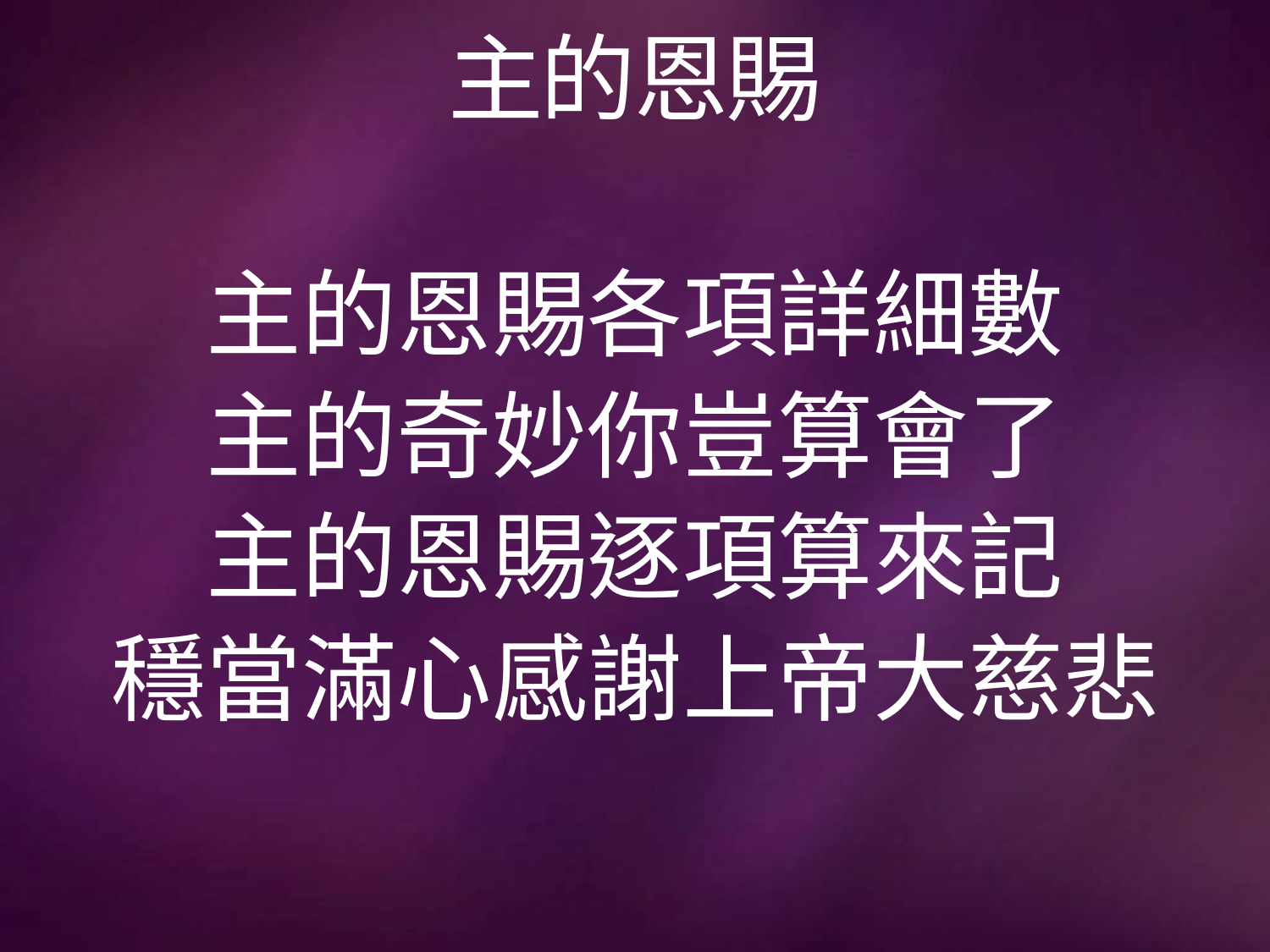

# 主的恩賜
主的恩賜各項詳細數
主的奇妙你豈算會了
主的恩賜逐項算來記
穩當滿心感謝上帝大慈悲